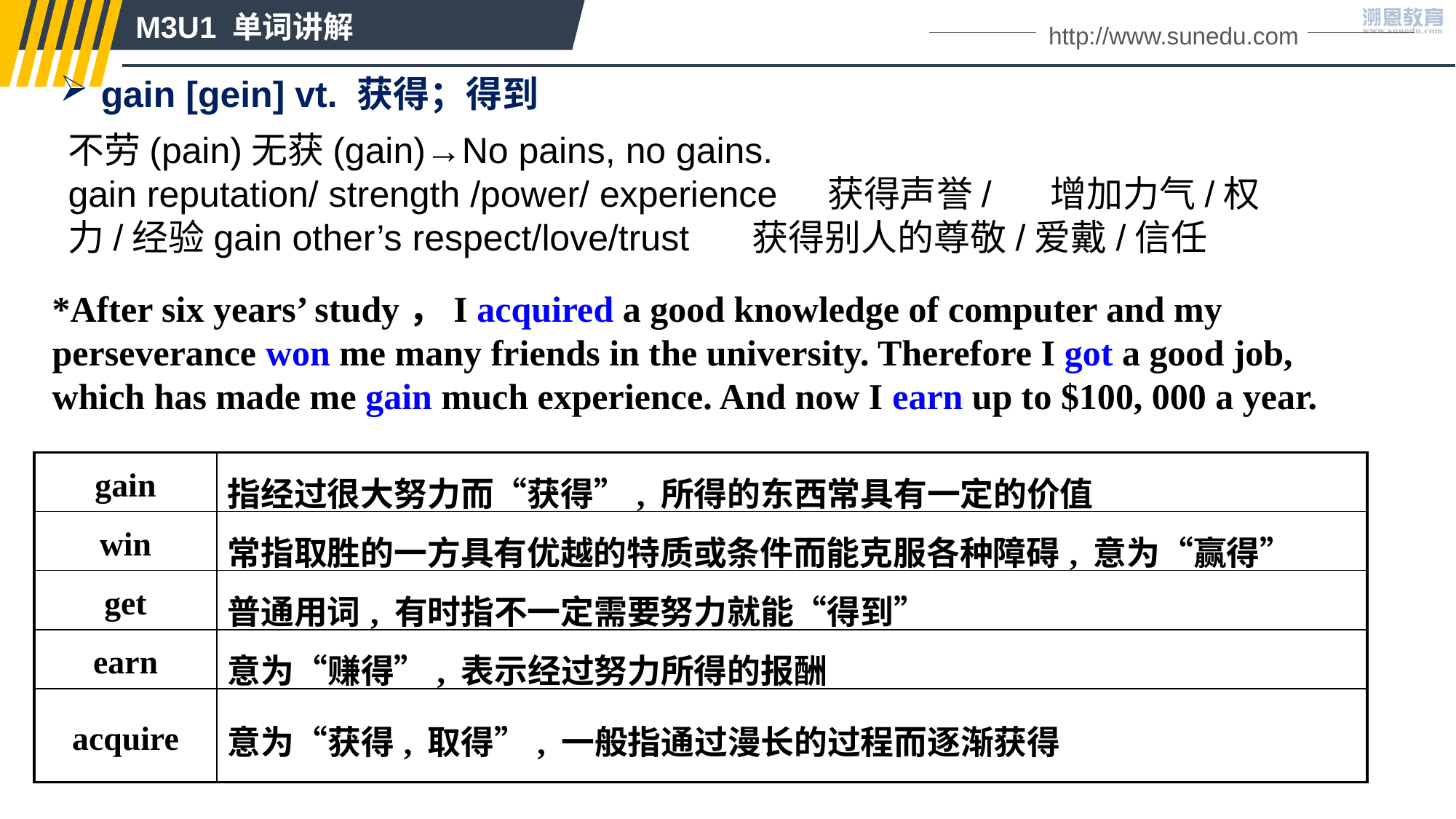

M3U1 单词讲解
http://www.sunedu.com
gain [ɡein] vt. 获得；得到

不劳(pain)无获(gain)→No pains, no gains.
gain reputation/ strength /power/ experience    获得声誉/	增加力气/权力/经验gain other’s respect/love/trust	  获得别人的尊敬/爱戴/信任
*After six years’ study，I acquired a good knowledge of computer and my perseverance won me many friends in the university. Therefore I got a good job, which has made me gain much experience. And now I earn up to $100, 000 a year.
| gain | 指经过很大努力而“获得”, 所得的东西常具有一定的价值 |
| --- | --- |
| win | 常指取胜的一方具有优越的特质或条件而能克服各种障碍, 意为“赢得” |
| get | 普通用词, 有时指不一定需要努力就能“得到” |
| earn | 意为“赚得”, 表示经过努力所得的报酬 |
| acquire | 意为“获得, 取得”, 一般指通过漫长的过程而逐渐获得 |